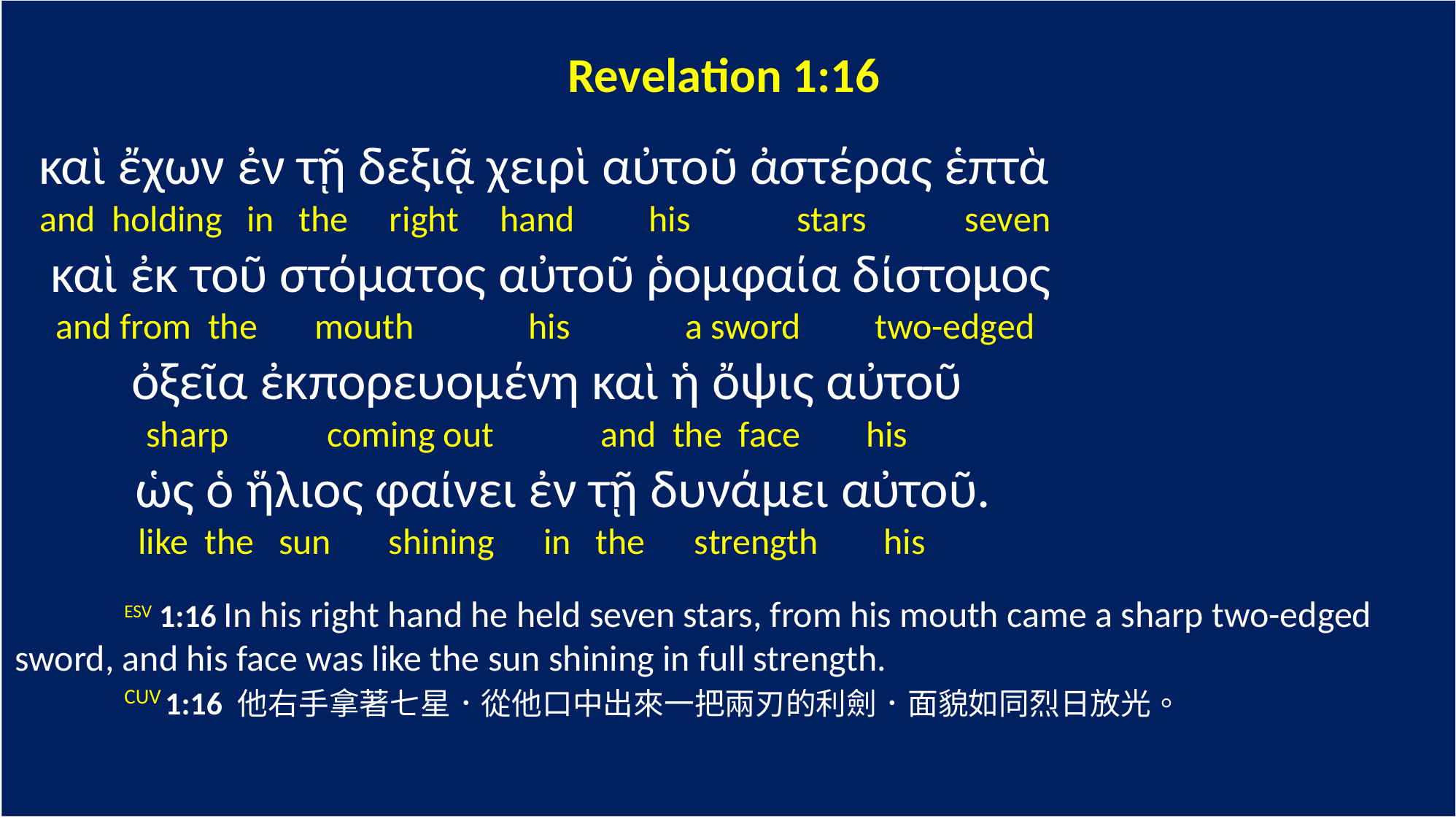

Revelation 1:16

  καὶ ἔχων ἐν τῇ δεξιᾷ χειρὶ αὐτοῦ ἀστέρας ἑπτὰ
   and  holding   in   the     right     hand         his             stars            seven
   καὶ ἐκ τοῦ στόματος αὐτοῦ ῥομφαία δίστομος
     and from  the       mouth              his              a sword         two-edged
          ὀξεῖα ἐκπορευομένη καὶ ἡ ὄψις αὐτοῦ
                sharp            coming out             and  the  face        his
          ὡς ὁ ἥλιος φαίνει ἐν τῇ δυνάμει αὐτοῦ.
               like  the   sun       shining      in   the      strength        his

	ESV 1:16 In his right hand he held seven stars, from his mouth came a sharp two-edged sword, and his face was like the sun shining in full strength.
	CUV 1:16 他右手拿著七星．從他口中出來一把兩刃的利劍．面貌如同烈日放光。